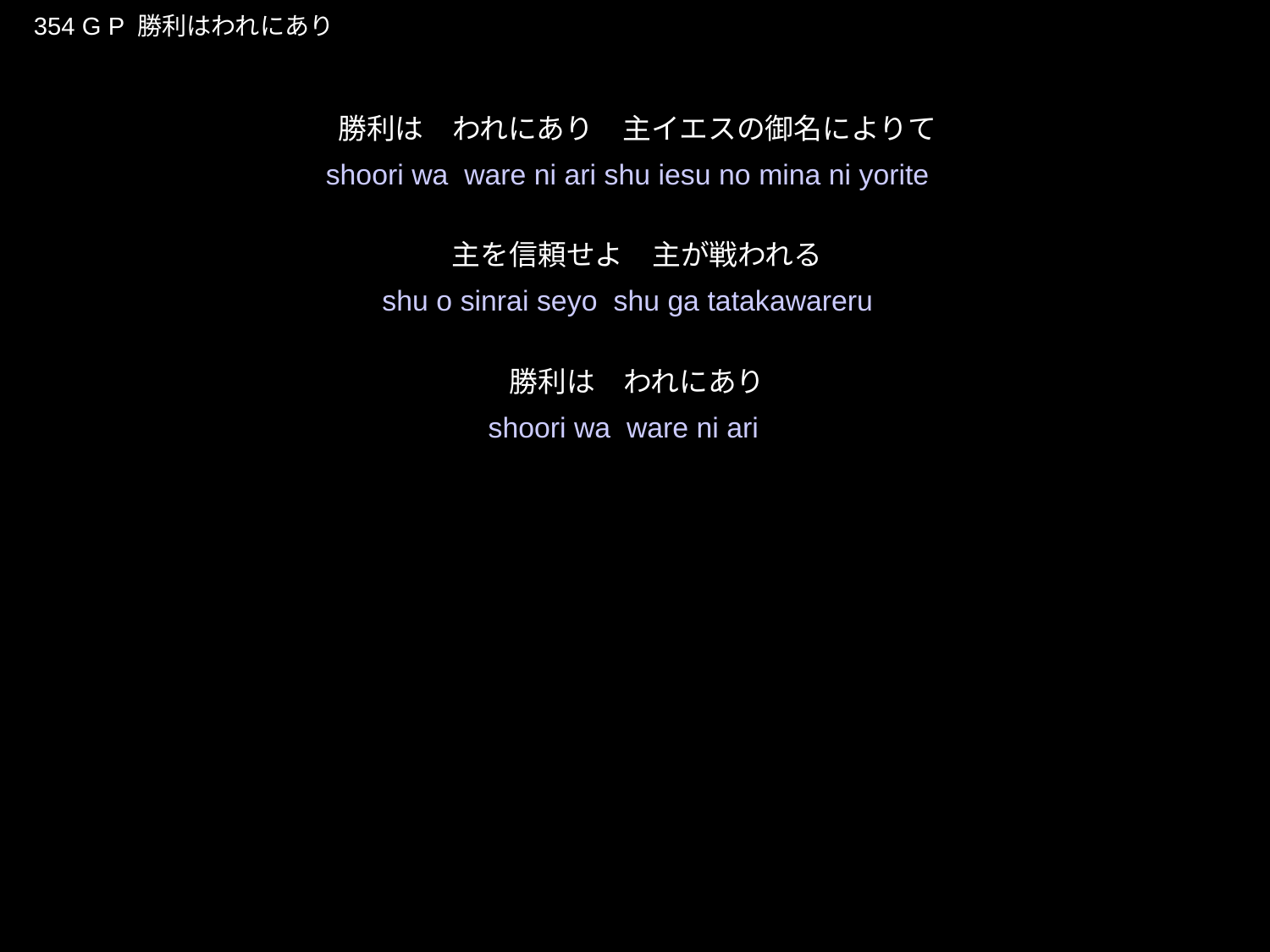

しょうりはわれにあり
★P
354 G P 勝利はわれにあり
★３
勝利は　われにあり　主イエスの御名によりて
主を信頼せよ　主が戦われる
勝利は　われにあり
shoori wa  ware ni ari shu iesu no mina ni yorite
shu o sinrai seyo  shu ga tatakawareru
shoori wa  ware ni ari